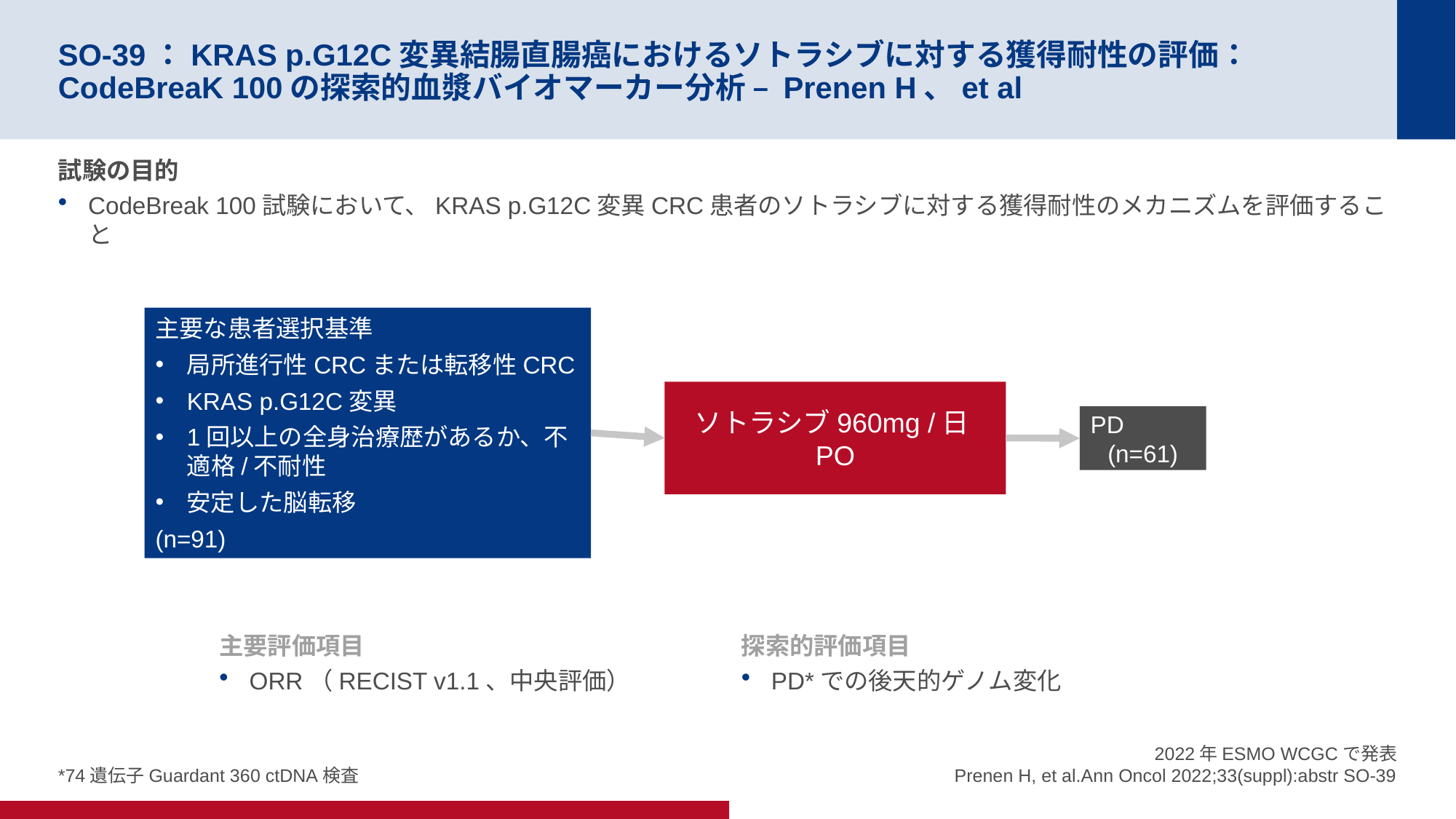

# SO-39：KRAS p.G12C変異結腸直腸癌におけるソトラシブに対する獲得耐性の評価：CodeBreaK 100の探索的血漿バイオマーカー分析 – Prenen H、et al
試験の目的
CodeBreak 100試験において、KRAS p.G12C変異CRC患者のソトラシブに対する獲得耐性のメカニズムを評価すること
主要な患者選択基準
局所進行性CRCまたは転移性CRC
KRAS p.G12C変異
1回以上の全身治療歴があるか、不適格/不耐性
安定した脳転移
(n=91)
ソトラシブ960mg /日PO
PD
(n=61)
主要評価項目
ORR（RECIST v1.1、中央評価）
探索的評価項目
PD*での後天的ゲノム変化
*74遺伝子Guardant 360 ctDNA検査
2022年ESMO WCGCで発表
Prenen H, et al.Ann Oncol 2022;33(suppl):abstr SO-39